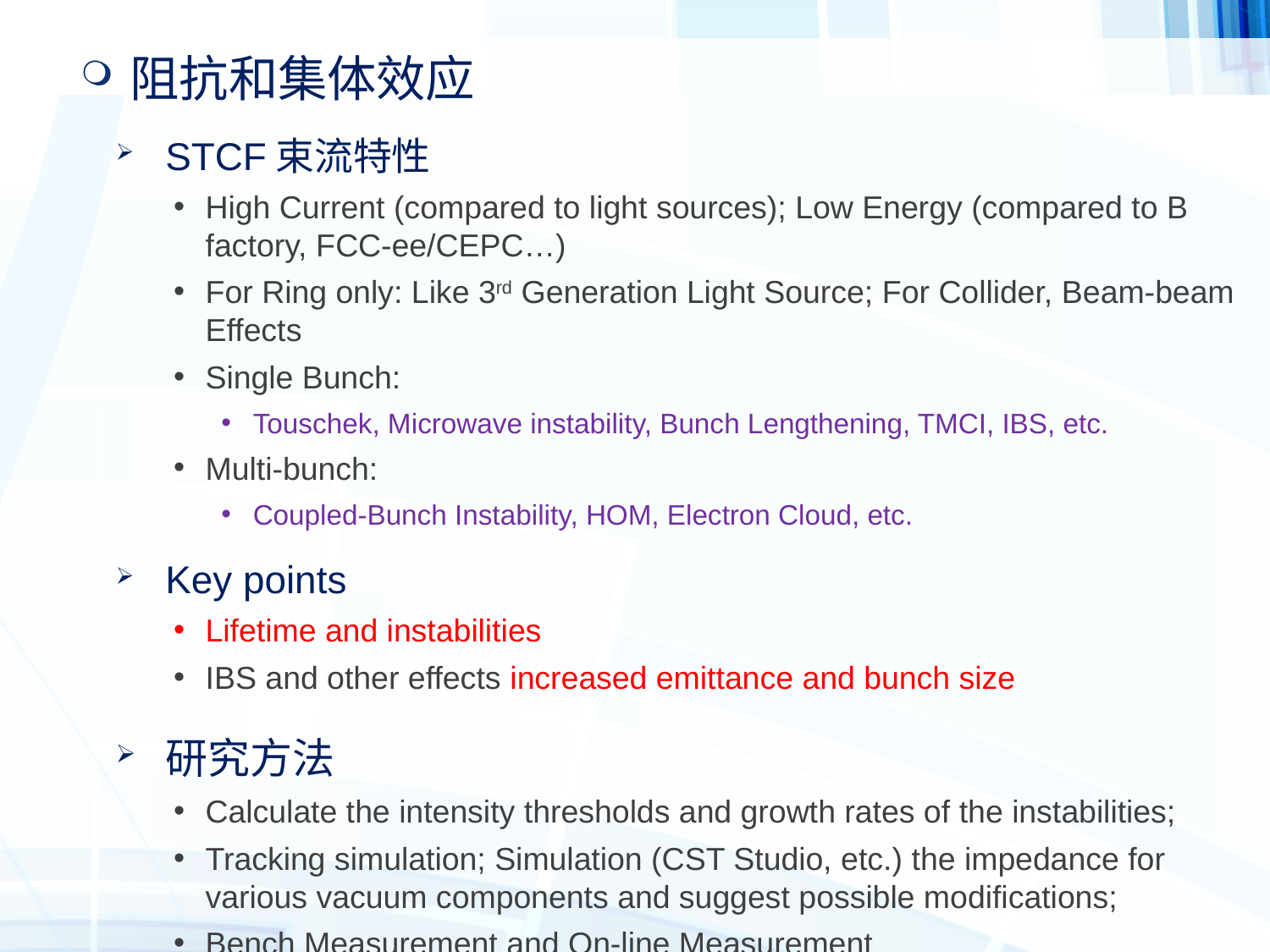

阻抗和集体效应
STCF束流特性
High Current (compared to light sources); Low Energy (compared to B factory, FCC-ee/CEPC…)
For Ring only: Like 3rd Generation Light Source; For Collider, Beam-beam Effects
Single Bunch:
Touschek, Microwave instability, Bunch Lengthening, TMCI, IBS, etc.
Multi-bunch:
Coupled-Bunch Instability, HOM, Electron Cloud, etc.
Key points
Lifetime and instabilities
IBS and other effects increased emittance and bunch size
研究方法
Calculate the intensity thresholds and growth rates of the instabilities;
Tracking simulation; Simulation (CST Studio, etc.) the impedance for various vacuum components and suggest possible modifications;
Bench Measurement and On-line Measurement